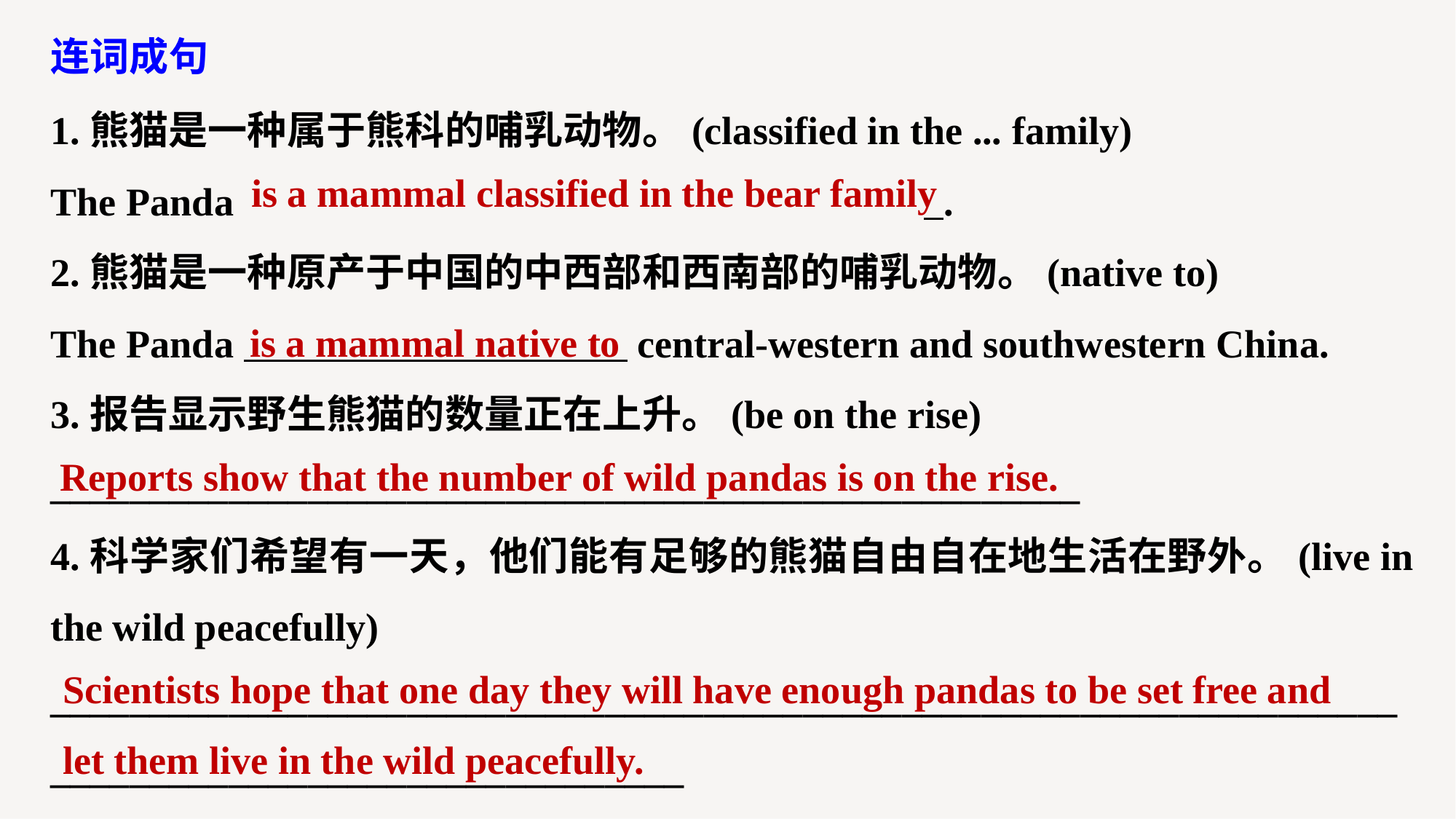

连词成句
1.熊猫是一种属于熊科的哺乳动物。(classified in the ... family)
The Panda 							  .
2.熊猫是一种原产于中国的中西部和西南部的哺乳动物。(native to)
The Panda                                         central-western and southwestern China.
3.报告显示野生熊猫的数量正在上升。(be on the rise)
____________________________________________________
4.科学家们希望有一天，他们能有足够的熊猫自由自在地生活在野外。(live in the wild peacefully)
____________________________________________________________________________________________________
is a mammal classified in the bear family
is a mammal native to
Reports show that the number of wild pandas is on the rise.
Scientists hope that one day they will have enough pandas to be set free and let them live in the wild peacefully.